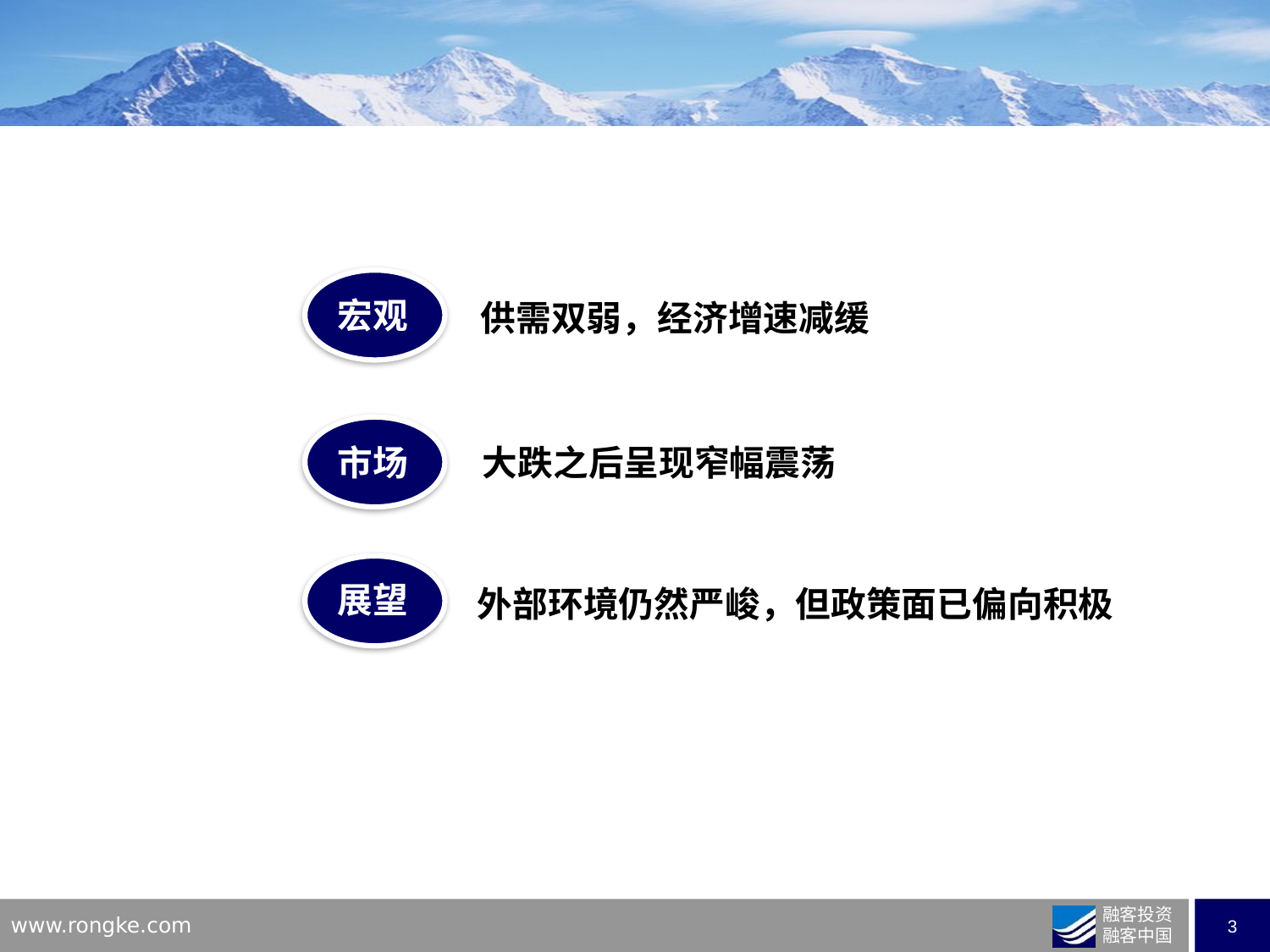

宏观
供需双弱，经济增速减缓

市场
大跌之后呈现窄幅震荡

展望
外部环境仍然严峻，但政策面已偏向积极
业务